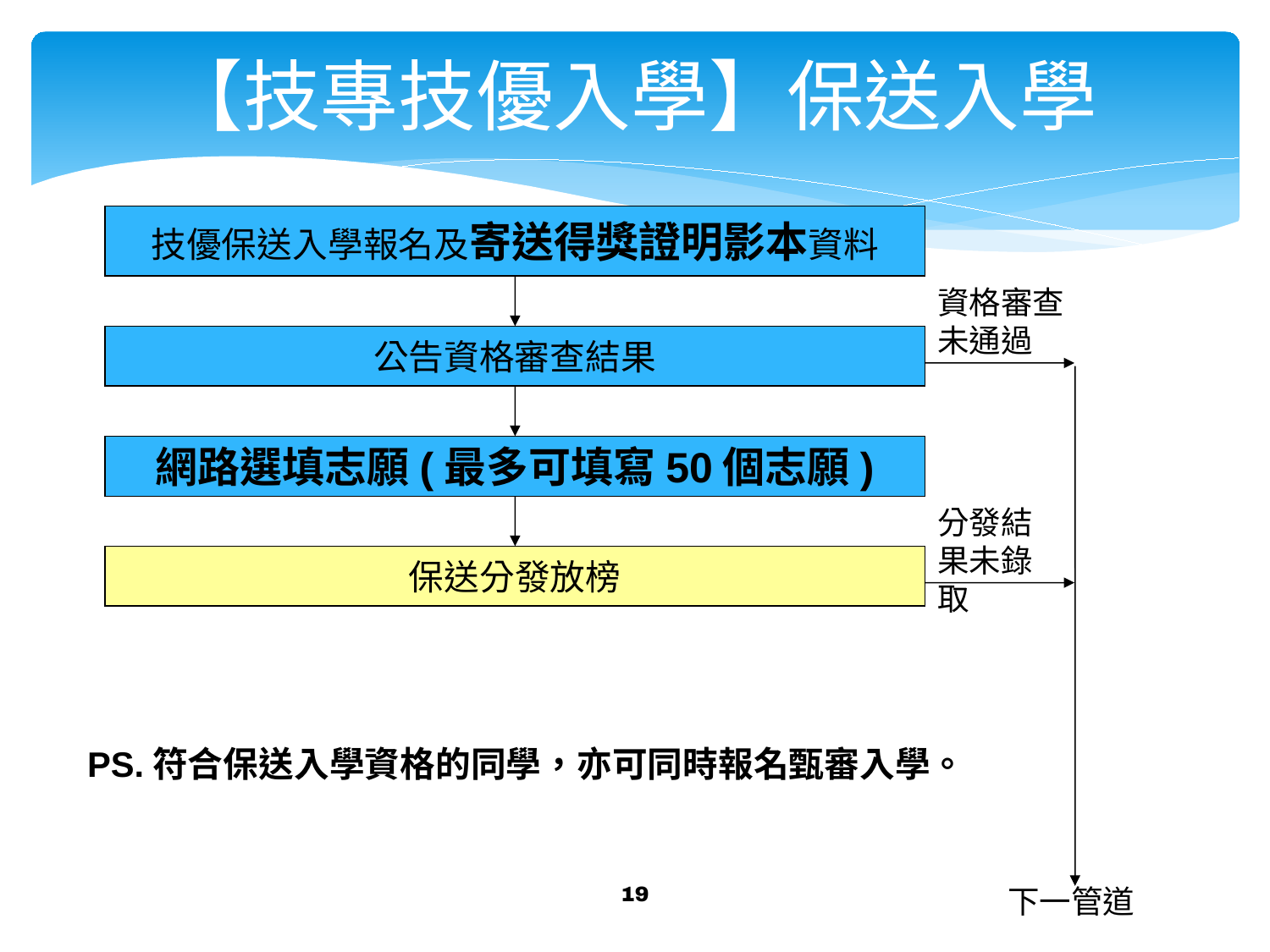

【技專技優入學】保送入學
技優保送入學報名及寄送得獎證明影本資料

資格審查未通過
公告資格審查結果

網路選填志願(最多可填寫50個志願)

分發結果未錄取
保送分發放榜

PS.符合保送入學資格的同學，亦可同時報名甄審入學。
19
下一管道